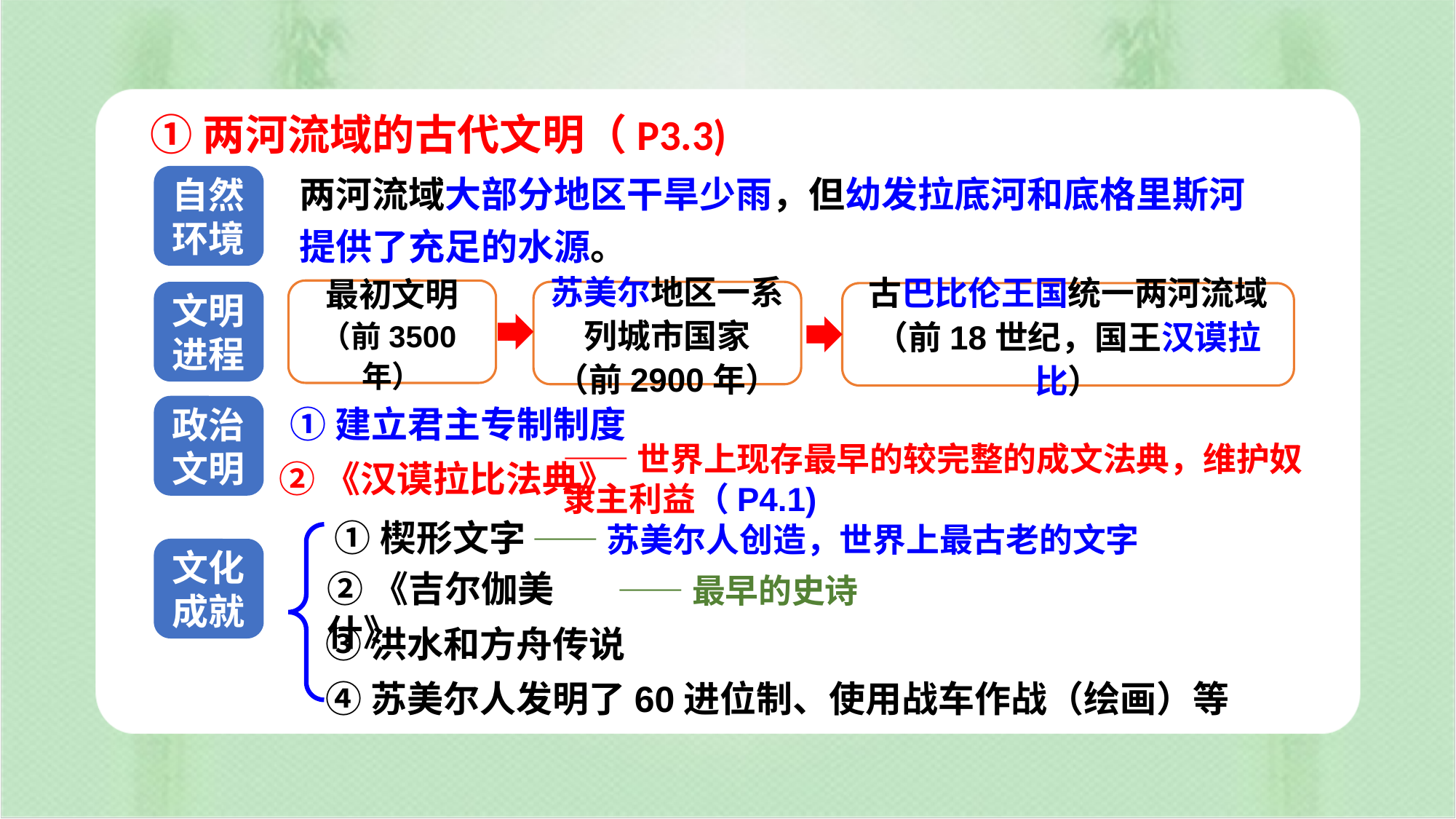

①两河流域的古代文明（P3.3)
两河流域大部分地区干旱少雨，但幼发拉底河和底格里斯河提供了充足的水源。
自然
环境
最初文明
（前3500年）
苏美尔地区一系列城市国家
（前2900年）
古巴比伦王国统一两河流域
（前18世纪，国王汉谟拉比）

文明进程
政治文明
①建立君主专制制度
——世界上现存最早的较完整的成文法典，维护奴隶主利益（P4.1)
②《汉谟拉比法典》
①楔形文字
——苏美尔人创造，世界上最古老的文字

文化成就
②《吉尔伽美什》
——最早的史诗
③洪水和方舟传说
④苏美尔人发明了60进位制、使用战车作战（绘画）等